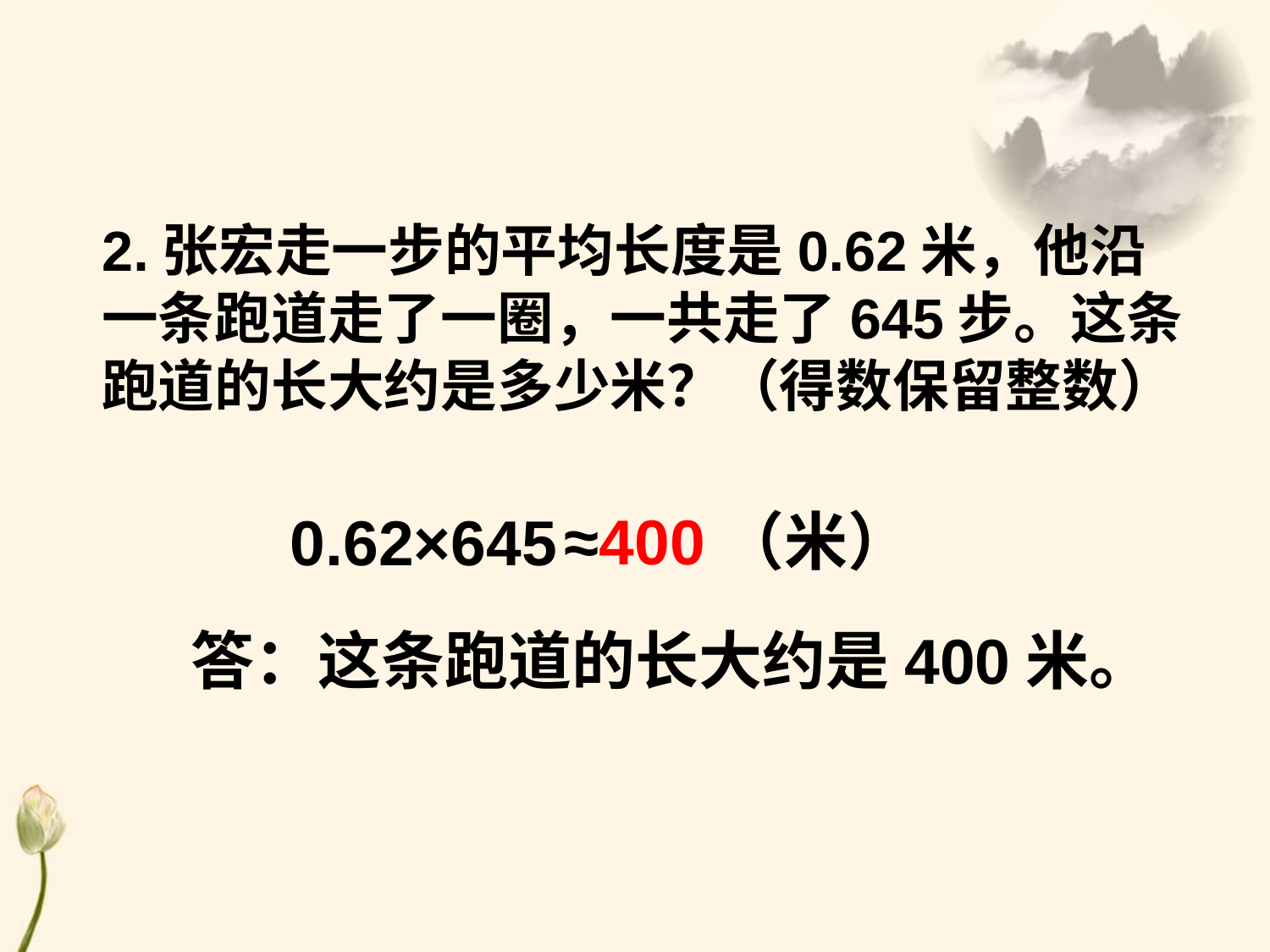

2.张宏走一步的平均长度是0.62米，他沿一条跑道走了一圈，一共走了645步。这条跑道的长大约是多少米？（得数保留整数）
≈400（米）
0.62×645
答：这条跑道的长大约是400米。